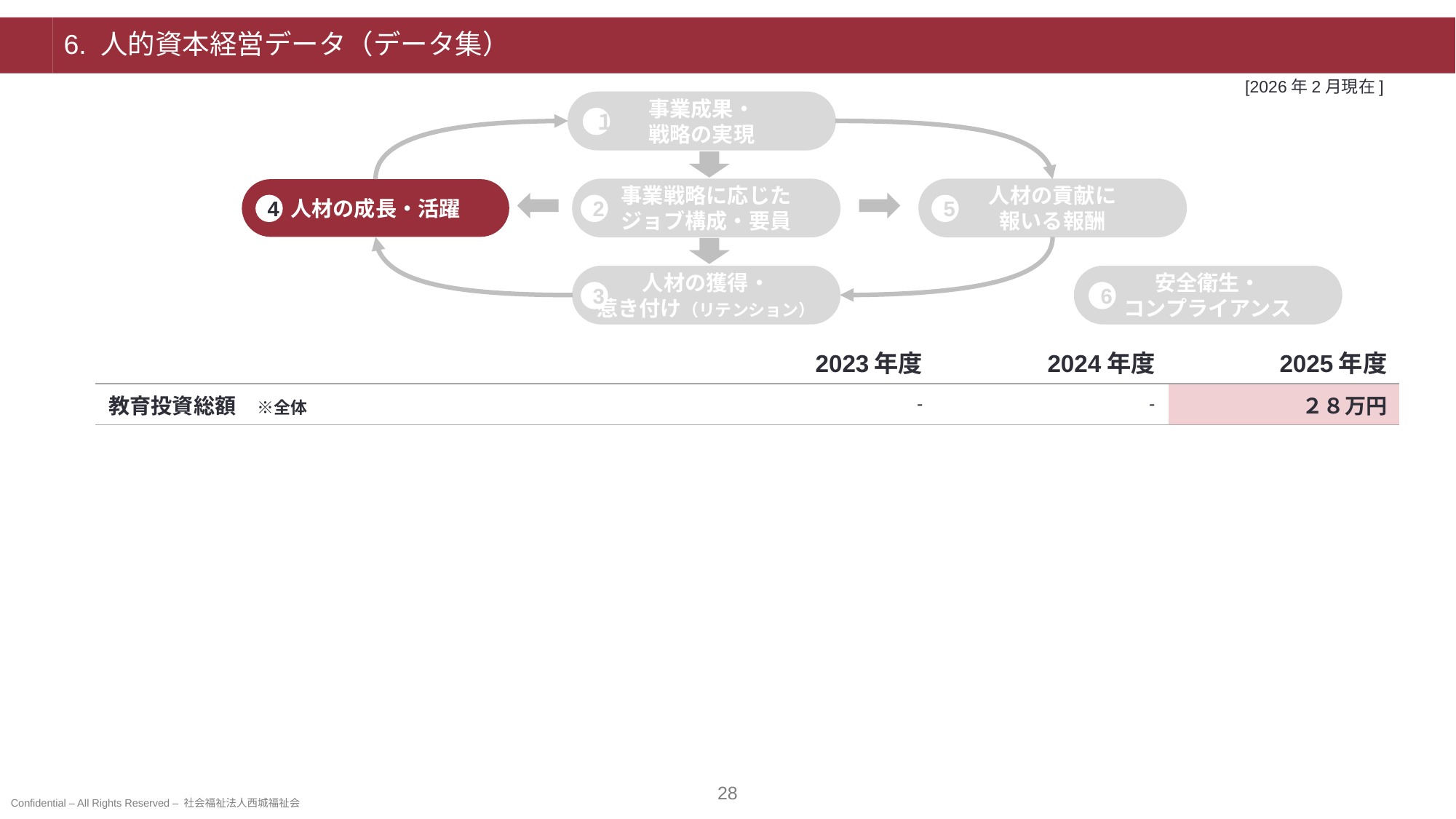

# 6. 人的資本経営データ（データ集）
[2026年2月現在]
事業成果・
戦略の実現
１

人材の貢献に
報いる報酬
人材の成長・活躍
事業戦略に応じた
ジョブ構成・要員

4
2
5

人材の獲得・
惹き付け（リテンション）
安全衛生・
コンプライアンス
3
6
|  |  | 2023年度 | 2024年度 | 2025年度 |
| --- | --- | --- | --- | --- |
|  | 教育投資総額　※全体 | - | - | ２８万円 |
28